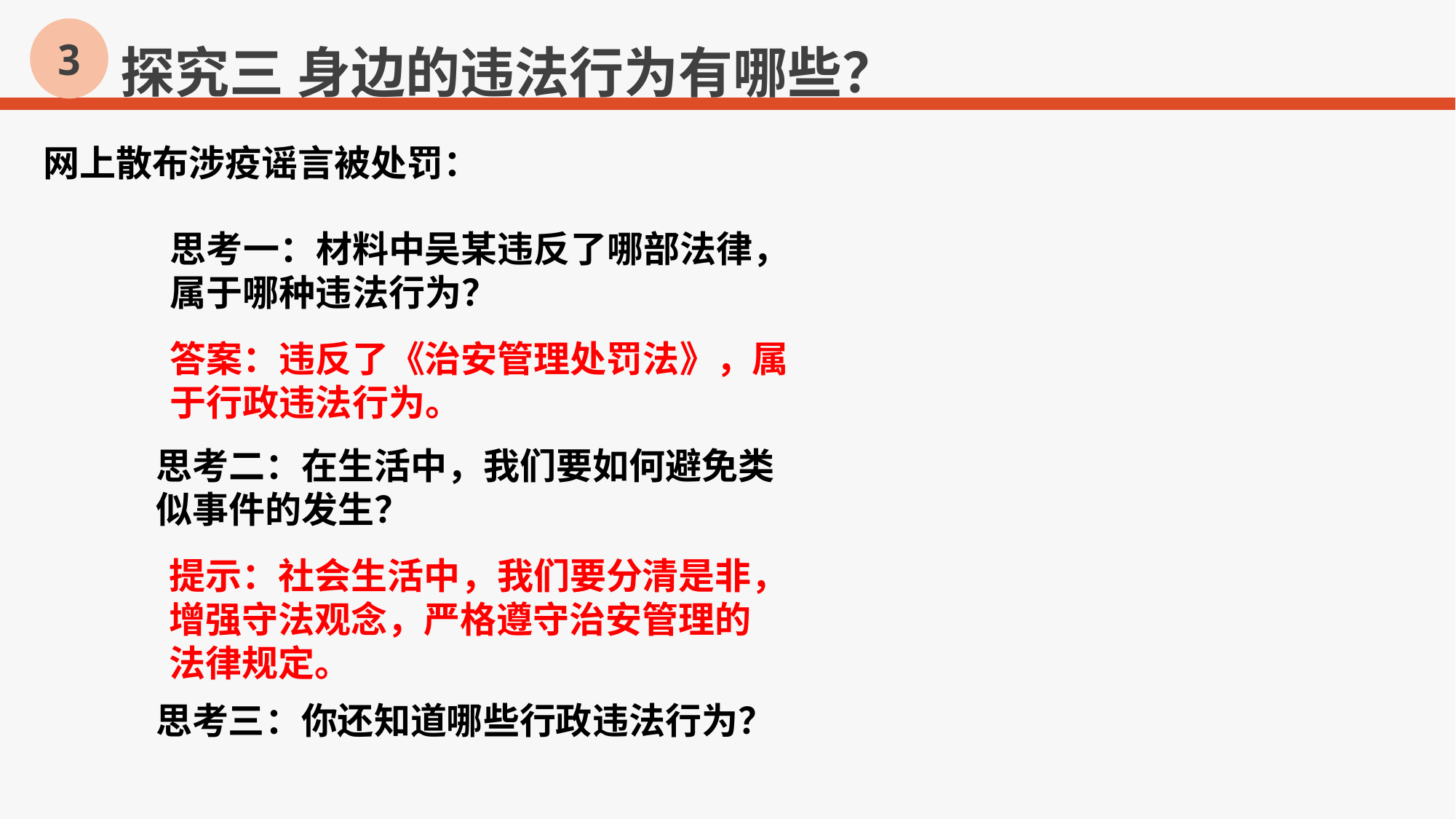

探究三 身边的违法行为有哪些？
3

网上散布涉疫谣言被处罚：
思考一：材料中吴某违反了哪部法律，属于哪种违法行为？
答案：违反了《治安管理处罚法》，属于行政违法行为。

思考二：在生活中，我们要如何避免类似事件的发生？
提示：社会生活中，我们要分清是非，增强守法观念，严格遵守治安管理的法律规定。
思考三：你还知道哪些行政违法行为？